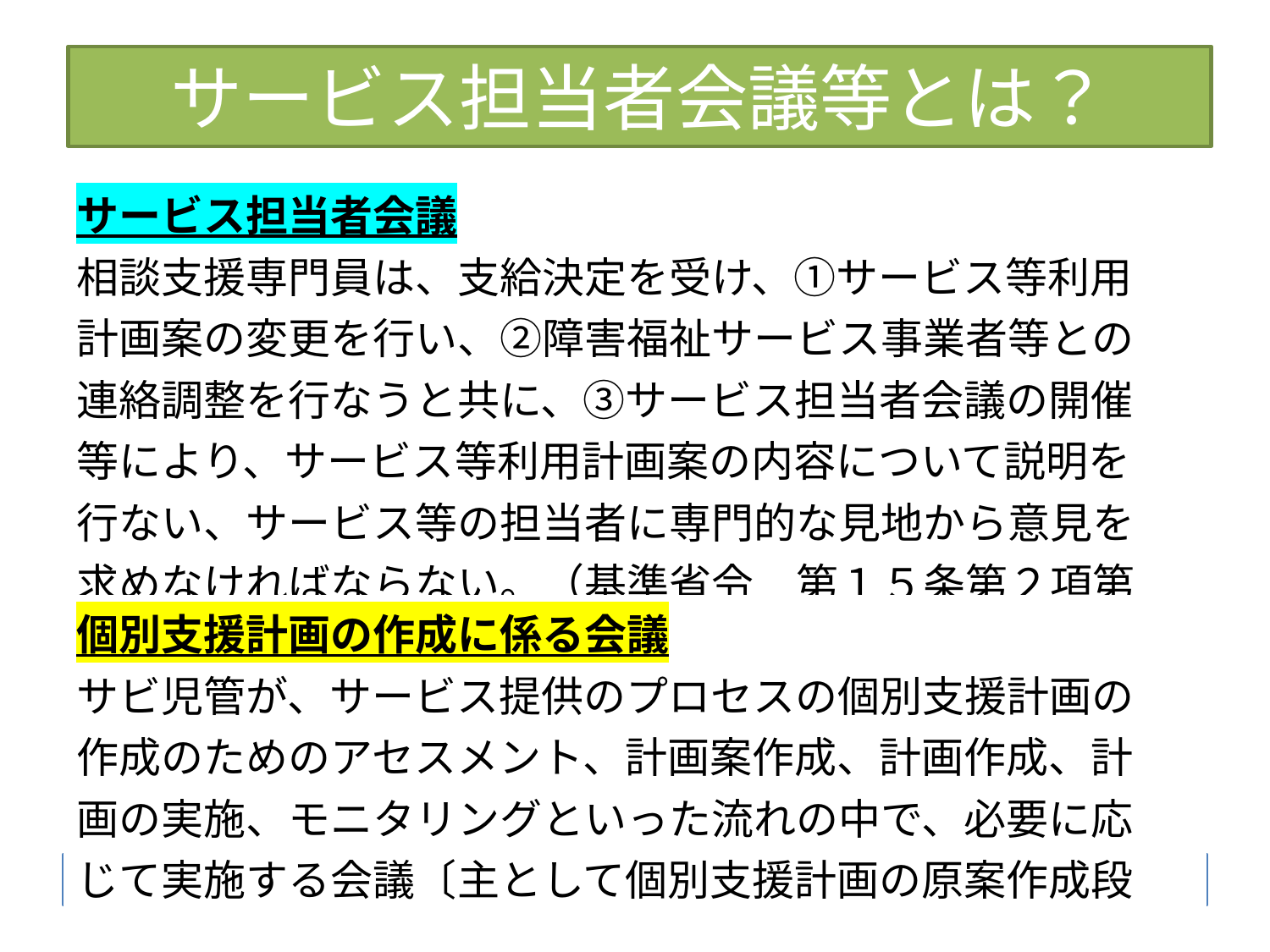

# サービス担当者会議等とは？
| サービス担当者会議 相談支援専門員は、支給決定を受け、①サービス等利用計画案の変更を行い、②障害福祉サービス事業者等との連絡調整を行なうと共に、③サービス担当者会議の開催等により、サービス等利用計画案の内容について説明を行ない、サービス等の担当者に専門的な見地から意見を求めなければならない。（基準省令　第１５条第２項第１１号） |  |
| --- | --- |
| 個別支援計画の作成に係る会議 サビ児管が、サービス提供のプロセスの個別支援計画の作成のためのアセスメント、計画案作成、計画作成、計画の実施、モニタリングといった流れの中で、必要に応じて実施する会議〔主として個別支援計画の原案作成段階〕（基準省令　58号５号） |  |
|  |  |
厚生労働省　社会・援護局　障害保健福祉部　「相談支援の手引き」より抜粋